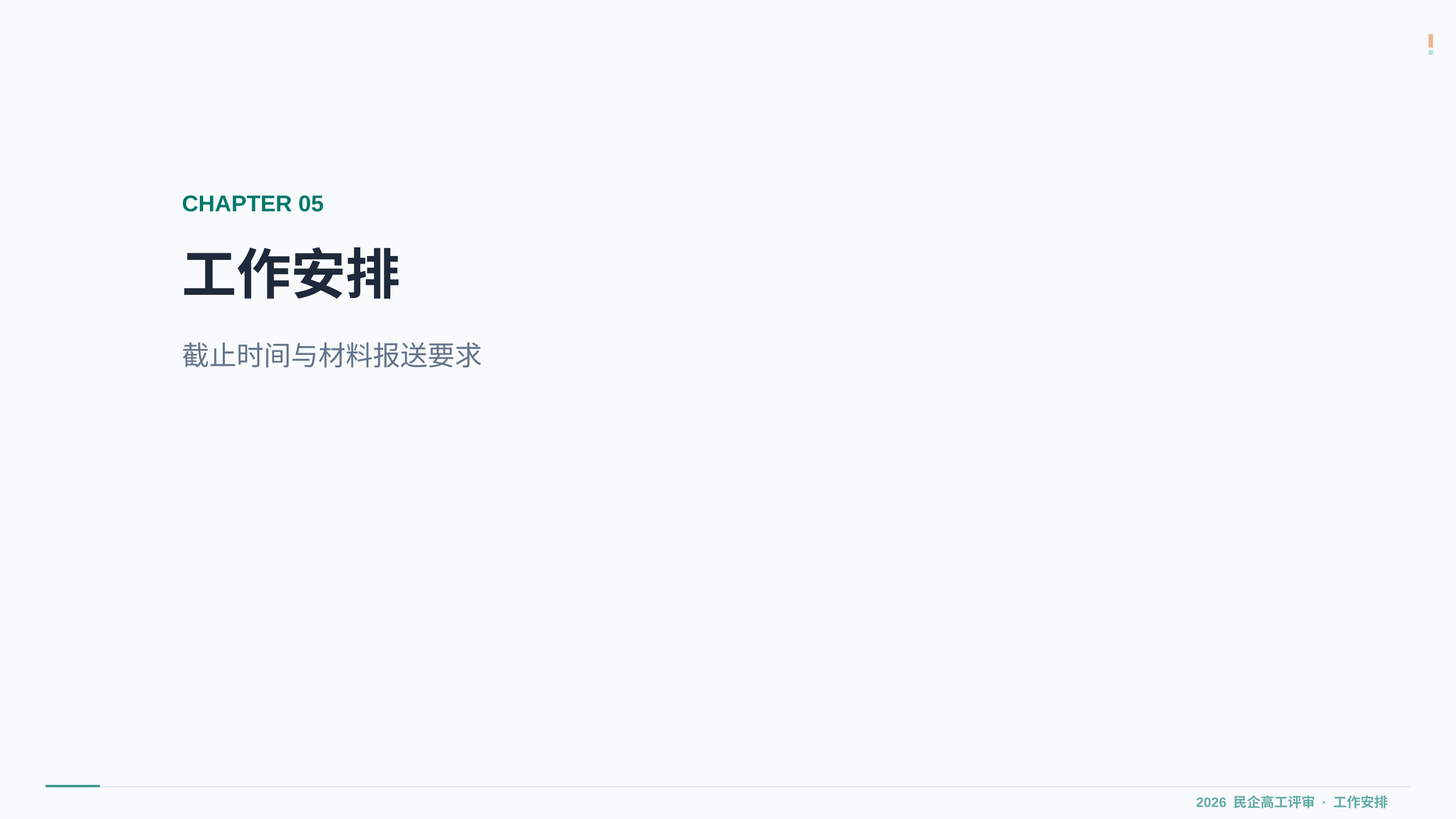

CHAPTER 05
工作安排
截止时间与材料报送要求

# 2026 民企高工评审 · 工作安排